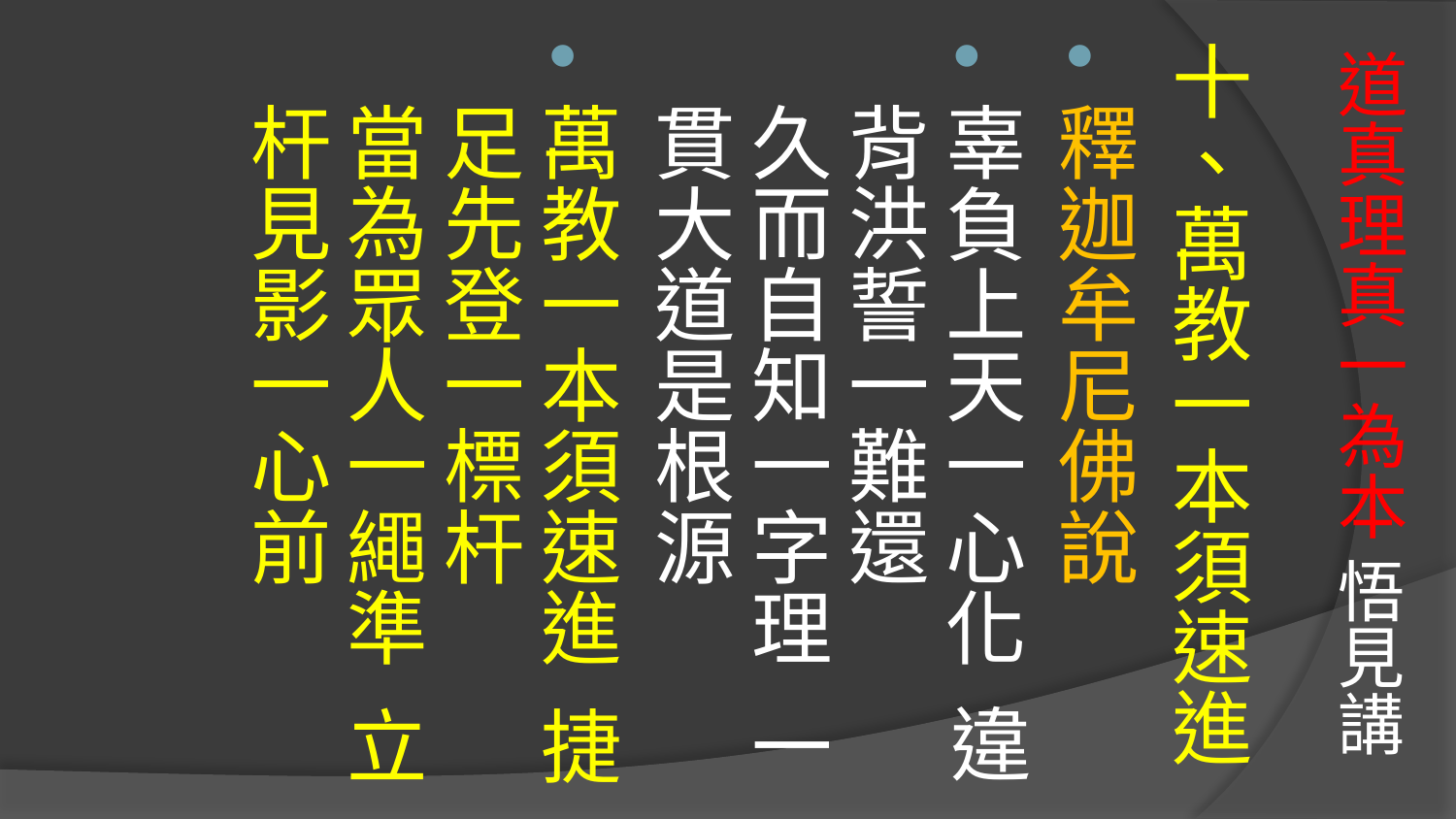

# 道真理真一為本 悟見講
十、萬教一本須速進
釋迦牟尼佛說
辜負上天一心化  違背洪誓一難還 
久而自知一字理  一貫大道是根源
萬教一本須速進  捷足先登一標杆
當為眾人一繩準  立杆見影一心前